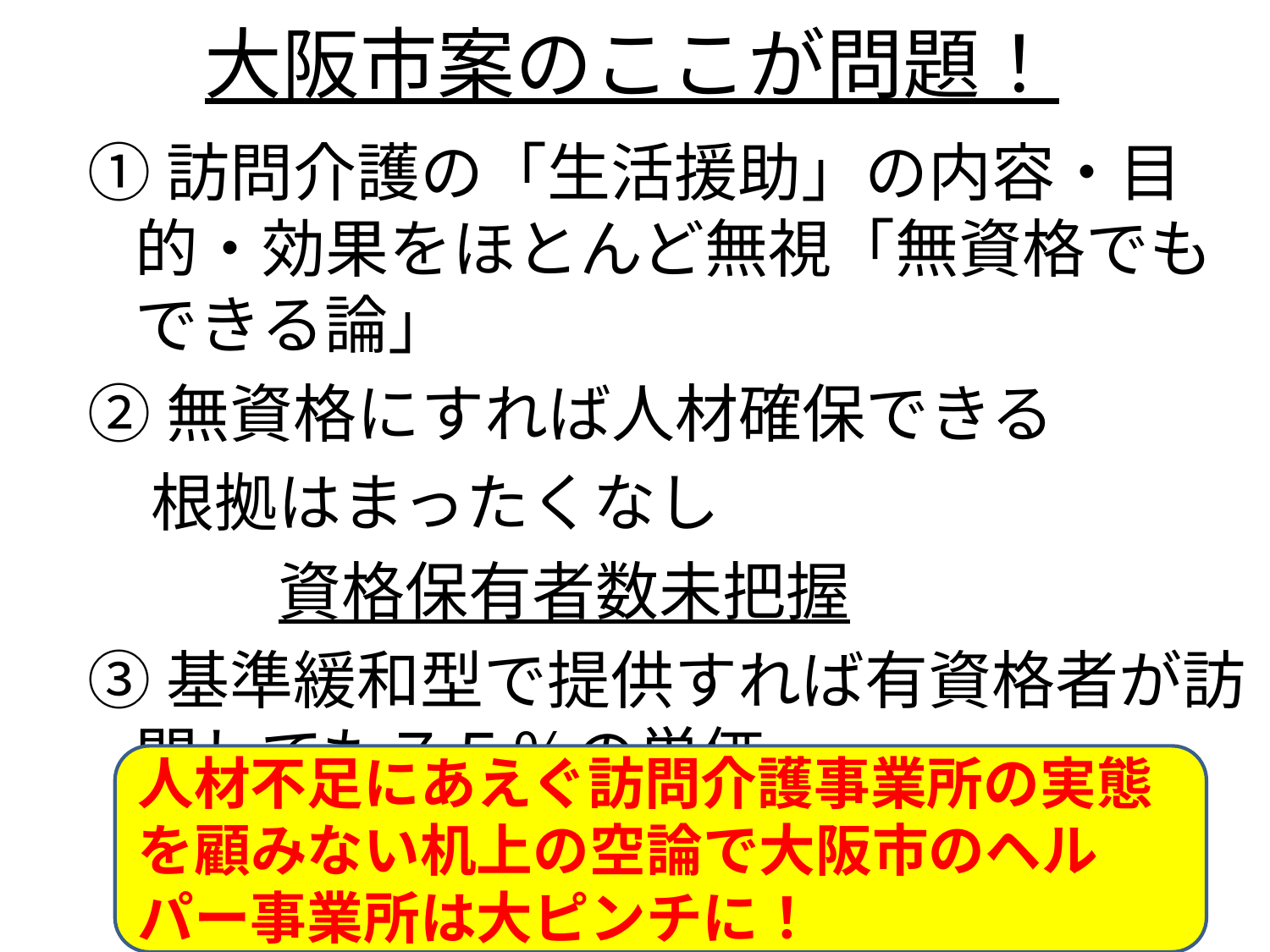

# 大阪市案のここが問題！
①訪問介護の「生活援助」の内容・目的・効果をほとんど無視「無資格でもできる論」
②無資格にすれば人材確保できる
　根拠はまったくなし
　　　資格保有者数未把握
③基準緩和型で提供すれば有資格者が訪問しても７５％の単価
人材不足にあえぐ訪問介護事業所の実態を顧みない机上の空論で大阪市のヘルパー事業所は大ピンチに！